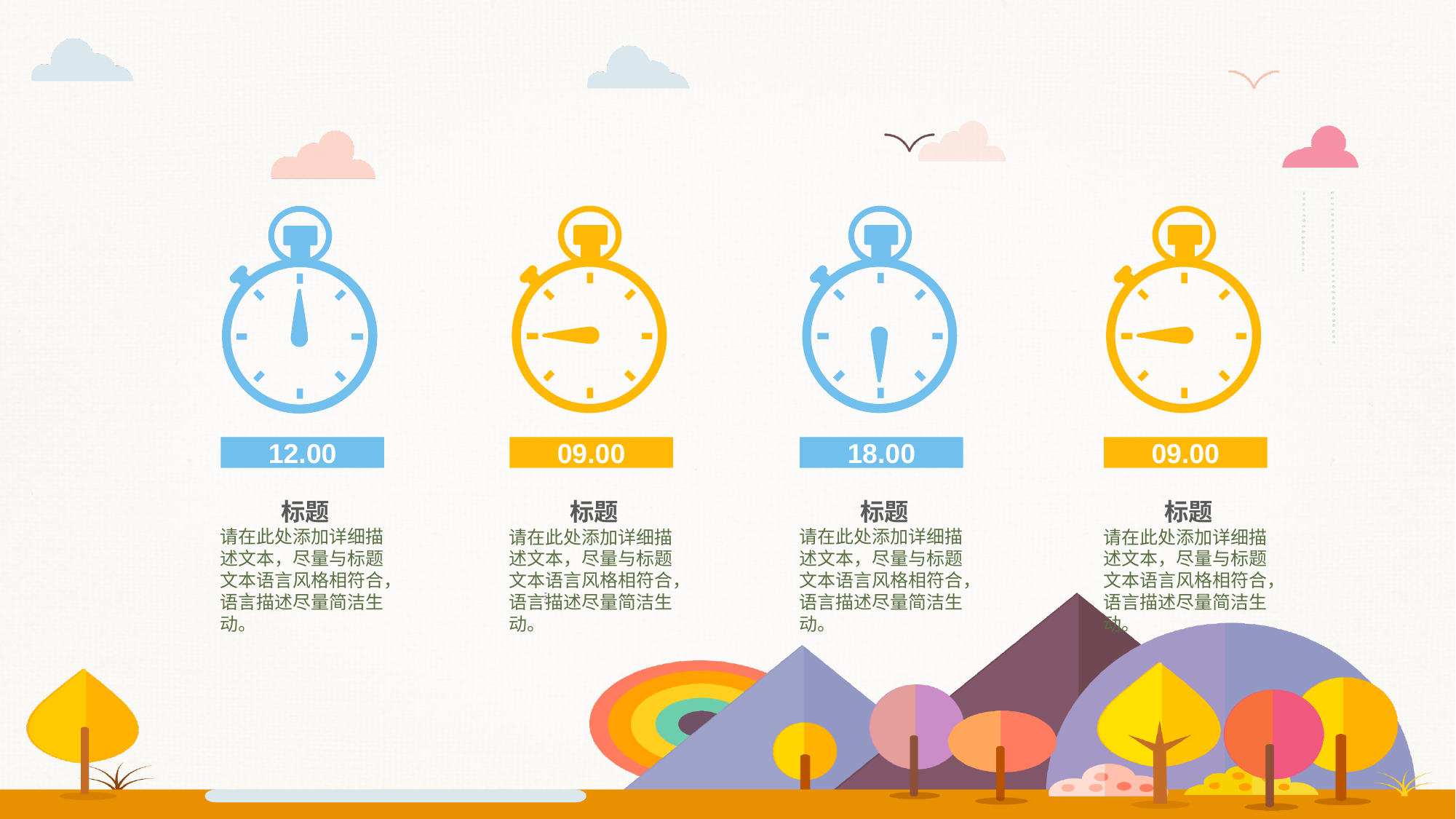

09.00
12.00
09.00
18.00
标题
请在此处添加详细描述文本，尽量与标题文本语言风格相符合，语言描述尽量简洁生动。

标题
请在此处添加详细描述文本，尽量与标题文本语言风格相符合，语言描述尽量简洁生动。

标题
请在此处添加详细描述文本，尽量与标题文本语言风格相符合，语言描述尽量简洁生动。
标题
请在此处添加详细描述文本，尽量与标题文本语言风格相符合，语言描述尽量简洁生动。